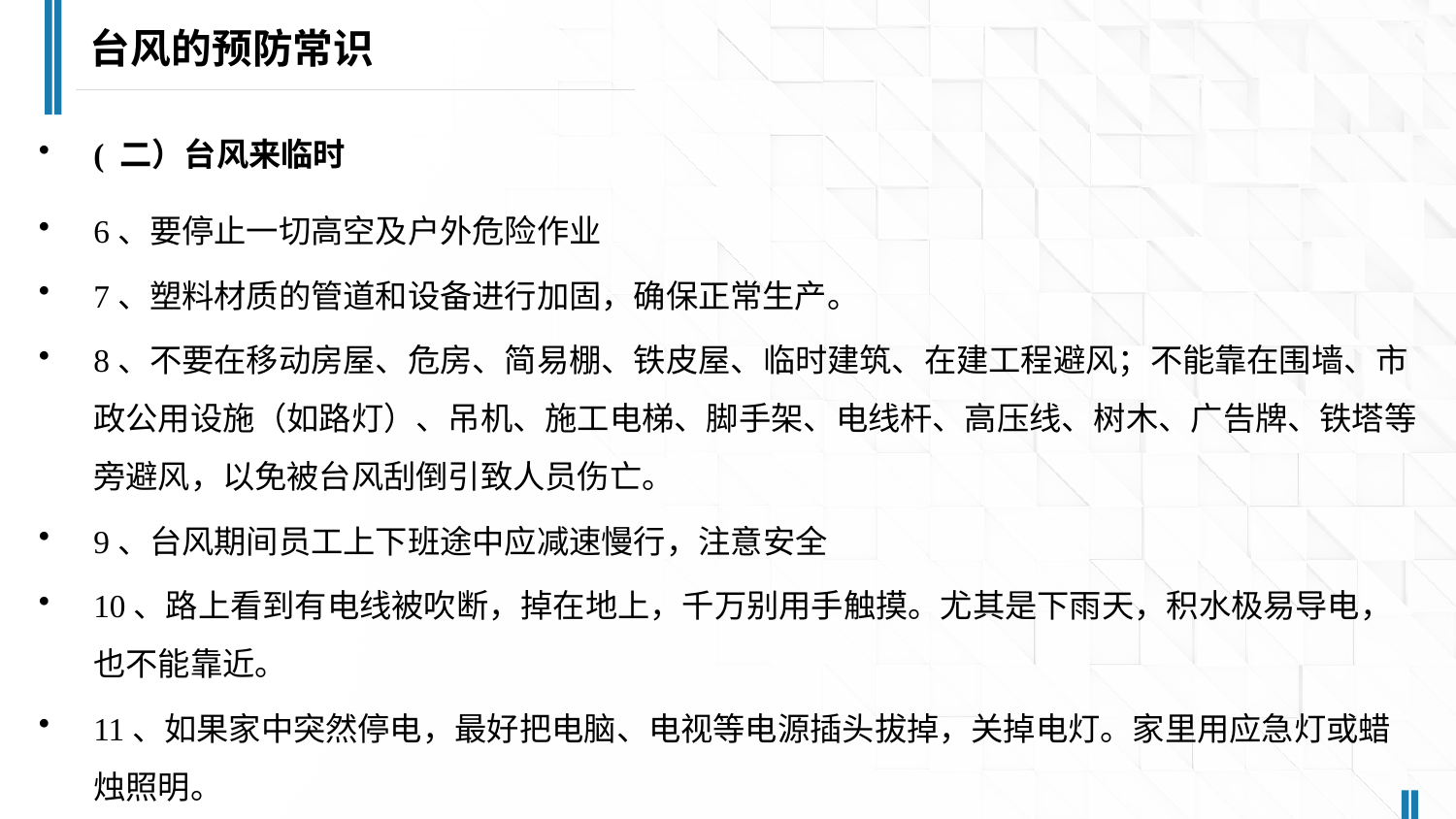

台风的预防常识
( 二）台风来临时
6、要停止一切高空及户外危险作业
7、塑料材质的管道和设备进行加固，确保正常生产。
8、不要在移动房屋、危房、简易棚、铁皮屋、临时建筑、在建工程避风；不能靠在围墙、市政公用设施（如路灯）、吊机、施工电梯、脚手架、电线杆、高压线、树木、广告牌、铁塔等旁避风，以免被台风刮倒引致人员伤亡。
9、台风期间员工上下班途中应减速慢行，注意安全
10、路上看到有电线被吹断，掉在地上，千万别用手触摸。尤其是下雨天，积水极易导电，也不能靠近。
11、如果家中突然停电，最好把电脑、电视等电源插头拔掉，关掉电灯。家里用应急灯或蜡烛照明。